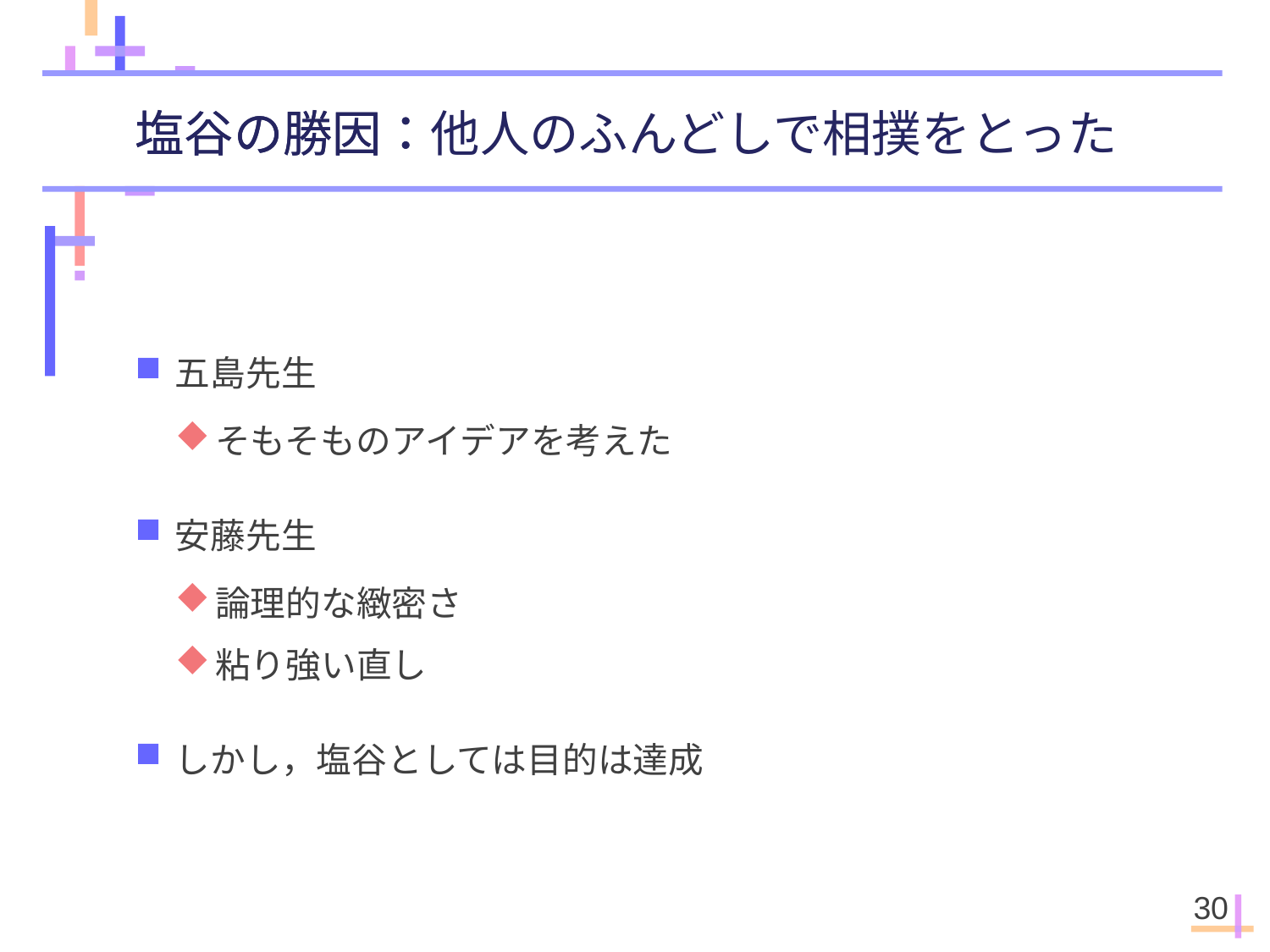

# 塩谷の勝因：
塩谷の勝因：他人のふんどしで相撲をとった
五島先生
そもそものアイデアを考えた
安藤先生
論理的な緻密さ
粘り強い直し
しかし，塩谷としては目的は達成
30